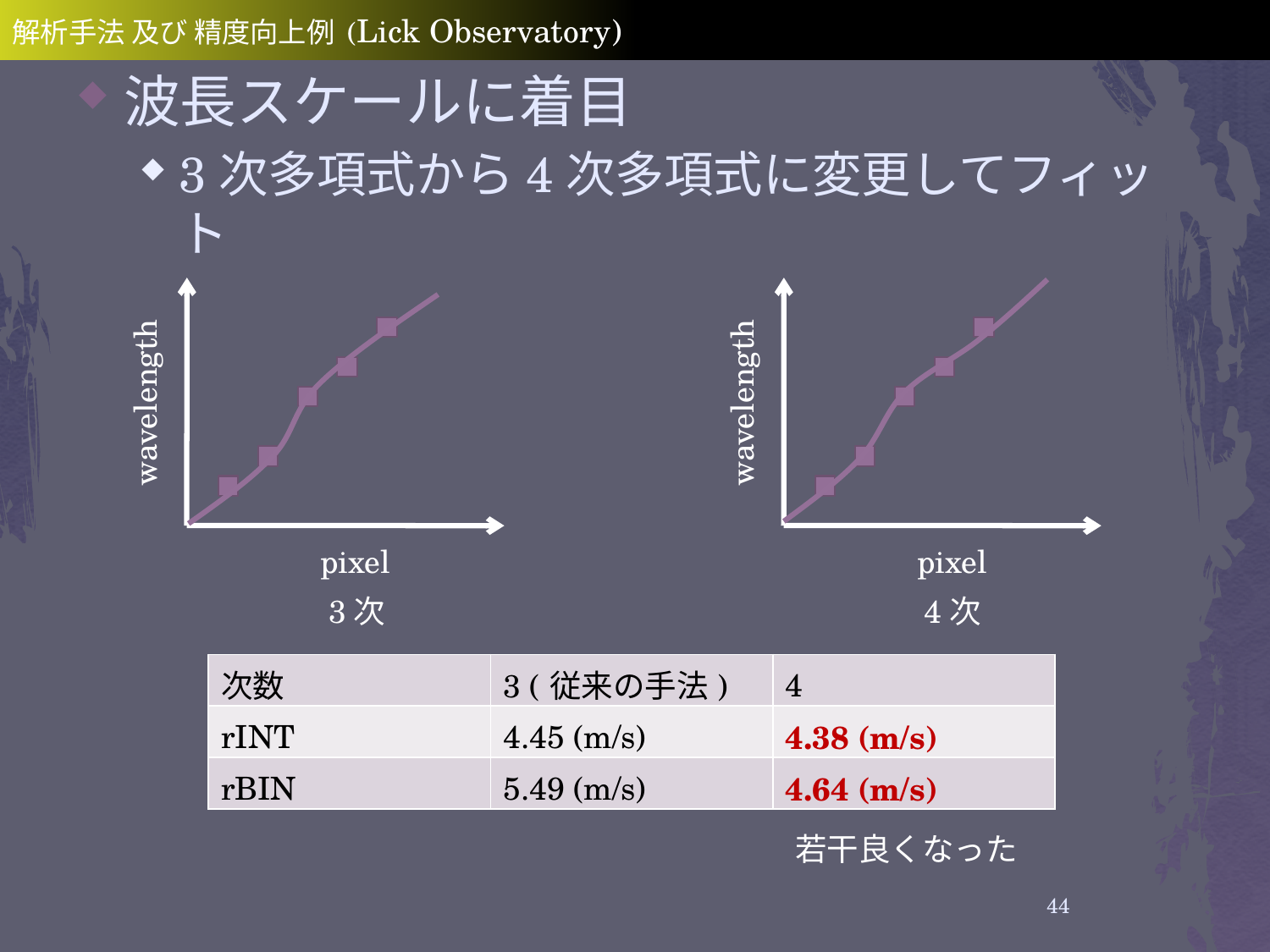

解析手法 及び 精度向上例 (Lick Observatory)
波長スケールに着目
3次多項式から4次多項式に変更してフィット
pixel
wavelength

pixel
wavelength

3次
4次
| 次数 | 3 (従来の手法) | 4 |
| --- | --- | --- |
| rINT | 4.45 (m/s) | 4.38 (m/s) |
| rBIN | 5.49 (m/s) | 4.64 (m/s) |
若干良くなった
44